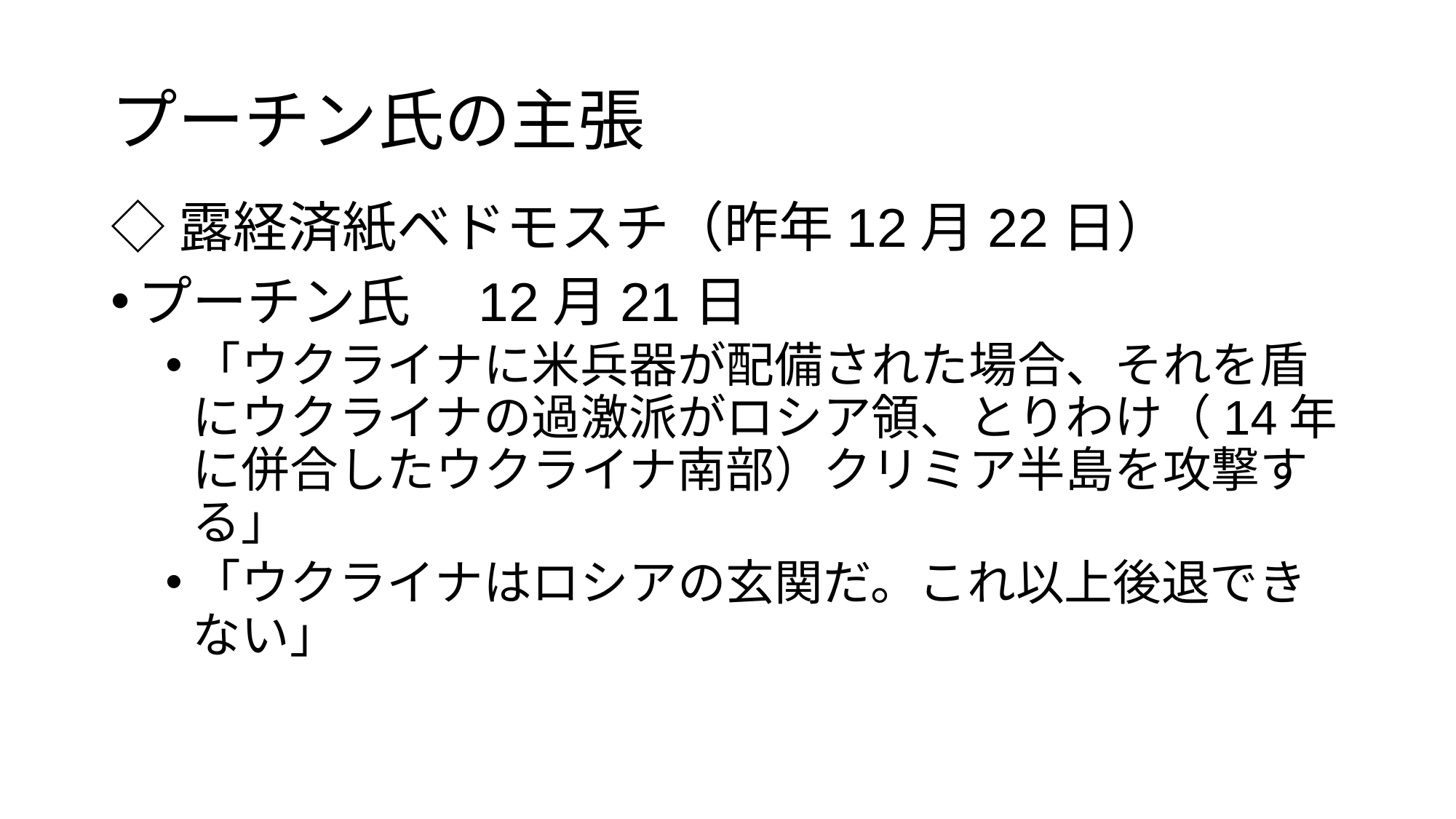

# プーチン氏の主張
◇露経済紙ベドモスチ（昨年12月22日）
プーチン氏　12月21日
「ウクライナに米兵器が配備された場合、それを盾にウクライナの過激派がロシア領、とりわけ（14年に併合したウクライナ南部）クリミア半島を攻撃する」
「ウクライナはロシアの玄関だ。これ以上後退できない」